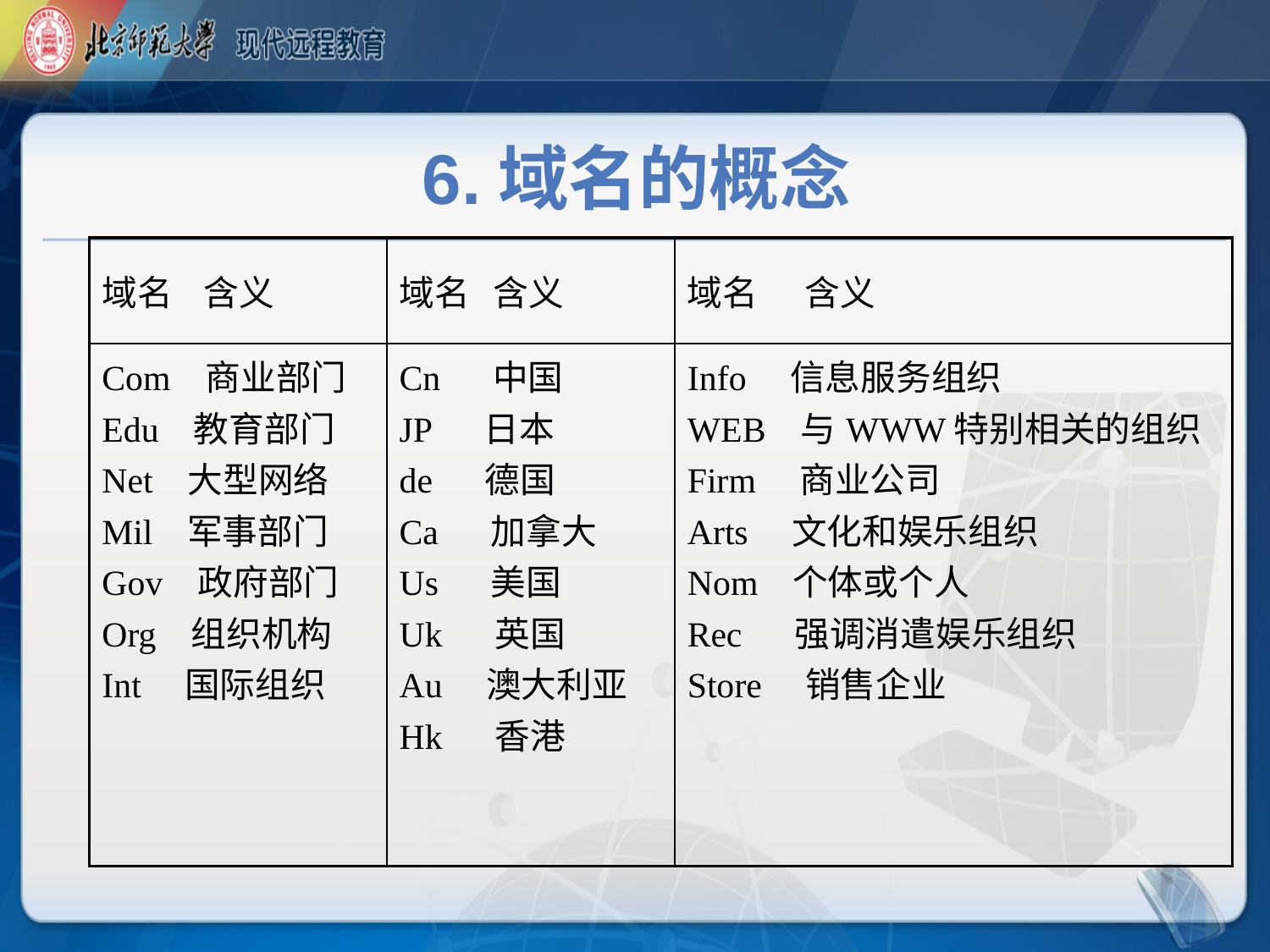

# 6.域名的概念
| 域名 含义 | 域名 含义 | 域名 含义 |
| --- | --- | --- |
| Com 商业部门 Edu 教育部门 Net 大型网络 Mil 军事部门 Gov 政府部门 Org 组织机构 Int 国际组织 | Cn 中国 JP 日本 de 德国 Ca 加拿大 Us 美国 Uk 英国 Au 澳大利亚 Hk 香港 | Info 信息服务组织 WEB 与WWW特别相关的组织 Firm 商业公司 Arts 文化和娱乐组织 Nom 个体或个人 Rec 强调消遣娱乐组织 Store 销售企业 |